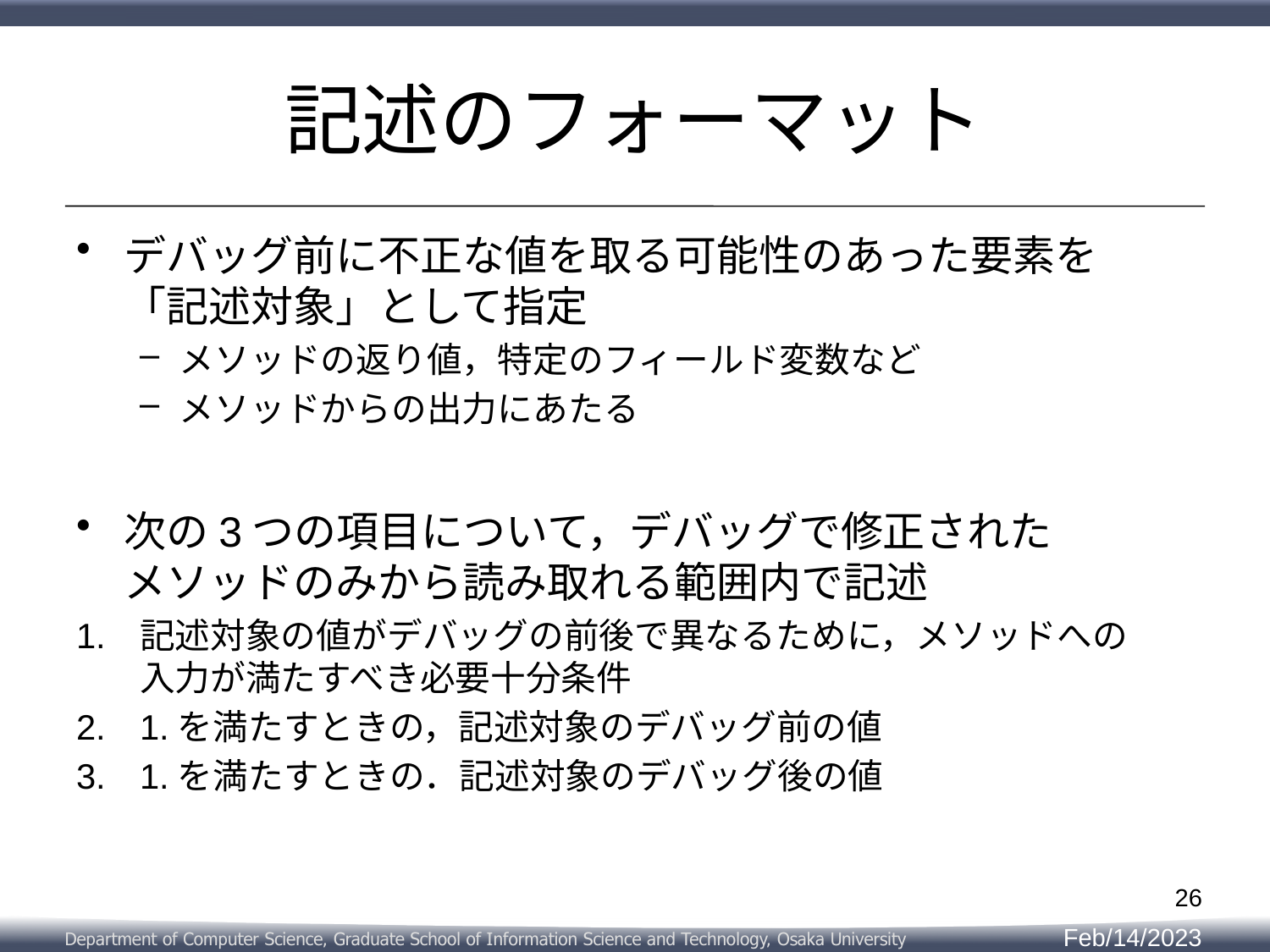

# 記述のフォーマット
デバッグ前に不正な値を取る可能性のあった要素を
「記述対象」として指定
メソッドの返り値，特定のフィールド変数など
メソッドからの出力にあたる

次の3つの項目について，デバッグで修正された
メソッドのみから読み取れる範囲内で記述
記述対象の値がデバッグの前後で異なるために，メソッドへの
入力が満たすべき必要十分条件
1.を満たすときの，記述対象のデバッグ前の値
1.を満たすときの．記述対象のデバッグ後の値
26
Feb/14/2023